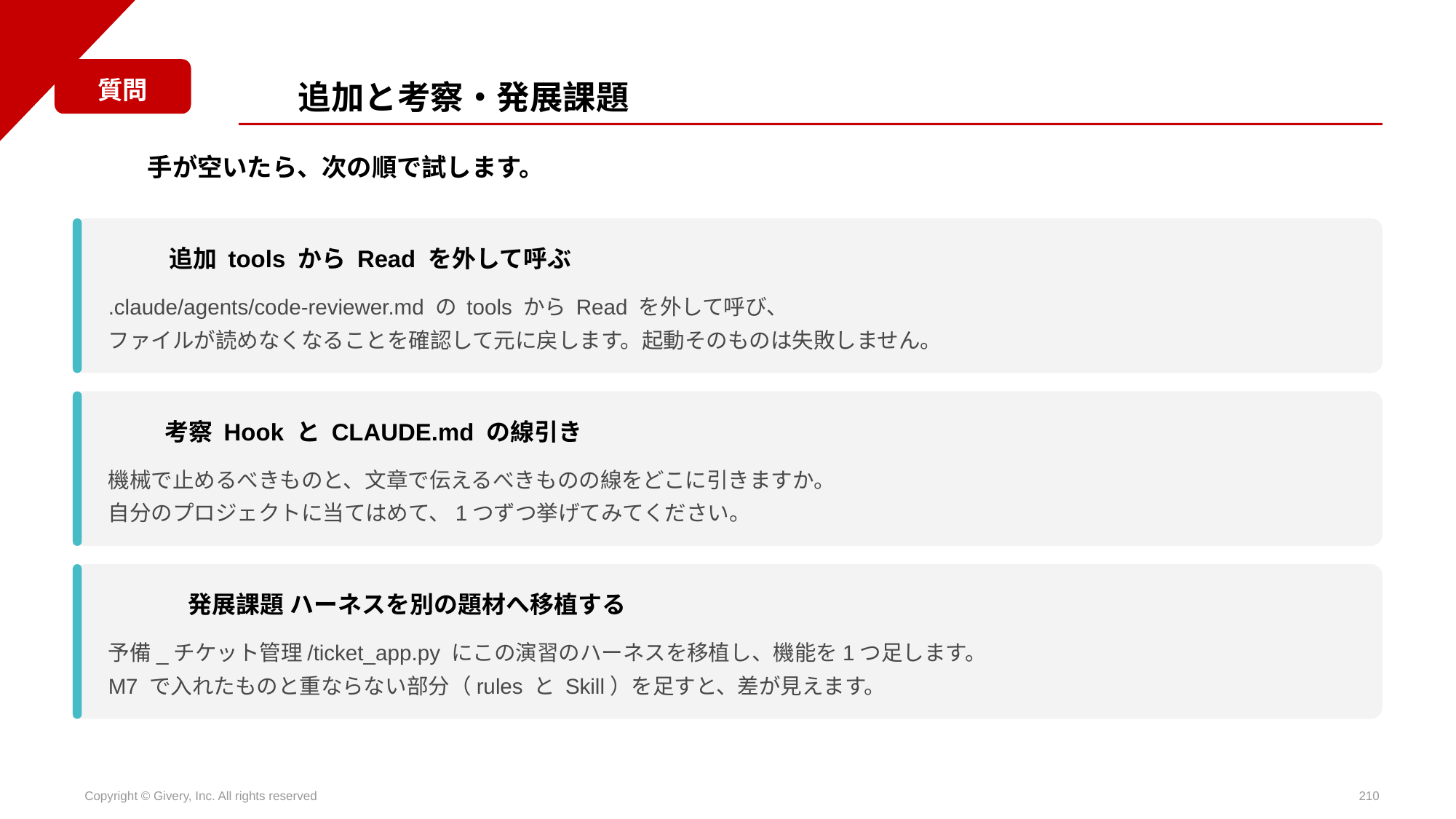

質問
追加と考察・発展課題

手が空いたら、次の順で試します。

追加 tools から Read を外して呼ぶ
.claude/agents/code-reviewer.md の tools から Read を外して呼び、
ファイルが読めなくなることを確認して元に戻します。起動そのものは失敗しません。

考察 Hook と CLAUDE.md の線引き
機械で止めるべきものと、文章で伝えるべきものの線をどこに引きますか。
自分のプロジェクトに当てはめて、1つずつ挙げてみてください。

発展課題 ハーネスを別の題材へ移植する
予備_チケット管理/ticket_app.py にこの演習のハーネスを移植し、機能を1つ足します。
M7 で入れたものと重ならない部分（rules と Skill）を足すと、差が見えます。
Copyright © Givery, Inc. All rights reserved
210